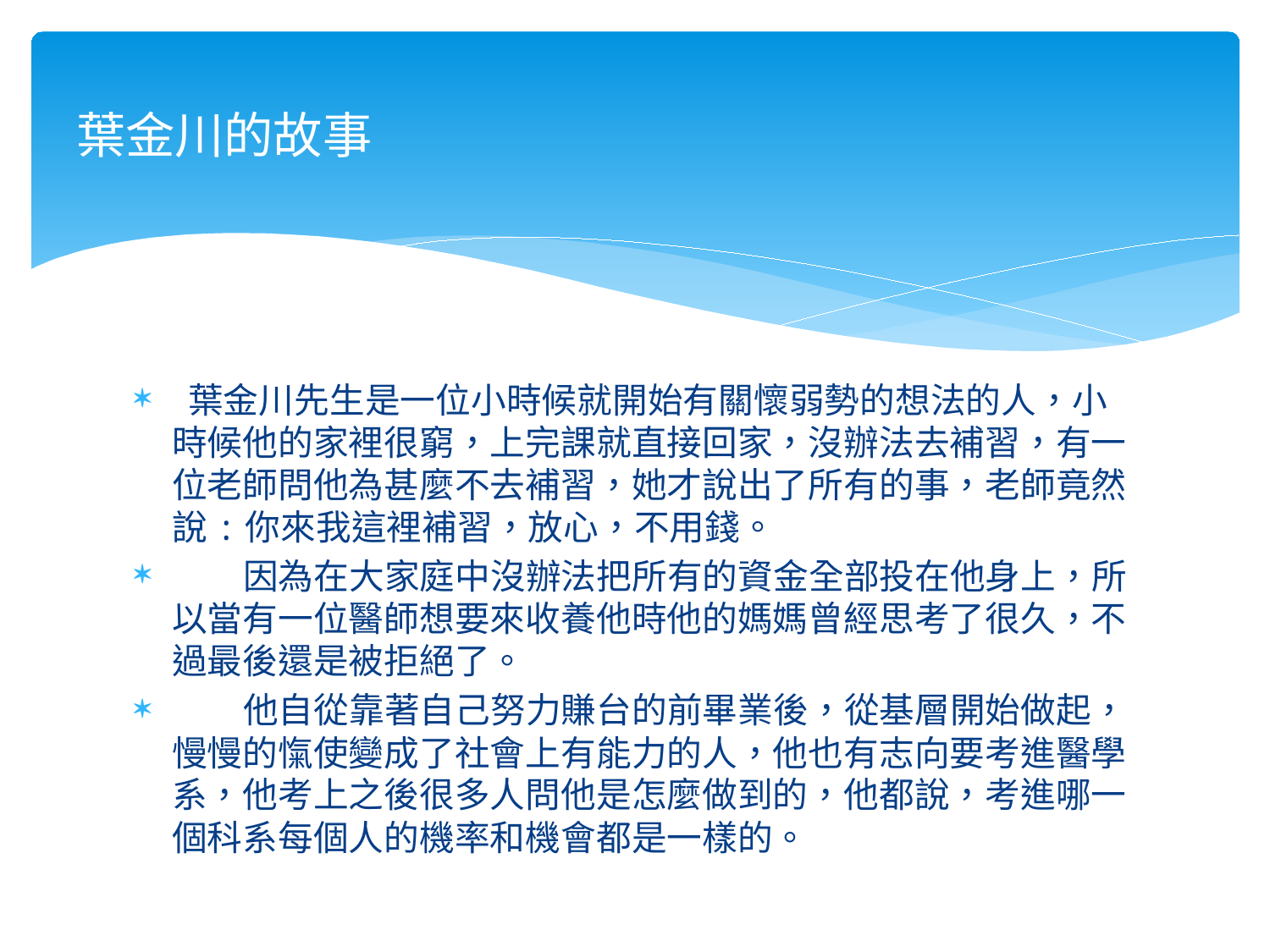

# 葉金川的故事
 葉金川先生是一位小時候就開始有關懷弱勢的想法的人，小時候他的家裡很窮，上完課就直接回家，沒辦法去補習，有一位老師問他為甚麼不去補習，她才說出了所有的事，老師竟然說:你來我這裡補習，放心，不用錢。
        因為在大家庭中沒辦法把所有的資金全部投在他身上，所以當有一位醫師想要來收養他時他的媽媽曾經思考了很久，不過最後還是被拒絕了。
        他自從靠著自己努力賺台的前畢業後，從基層開始做起，慢慢的愾使變成了社會上有能力的人，他也有志向要考進醫學系，他考上之後很多人問他是怎麼做到的，他都說，考進哪一個科系每個人的機率和機會都是一樣的。